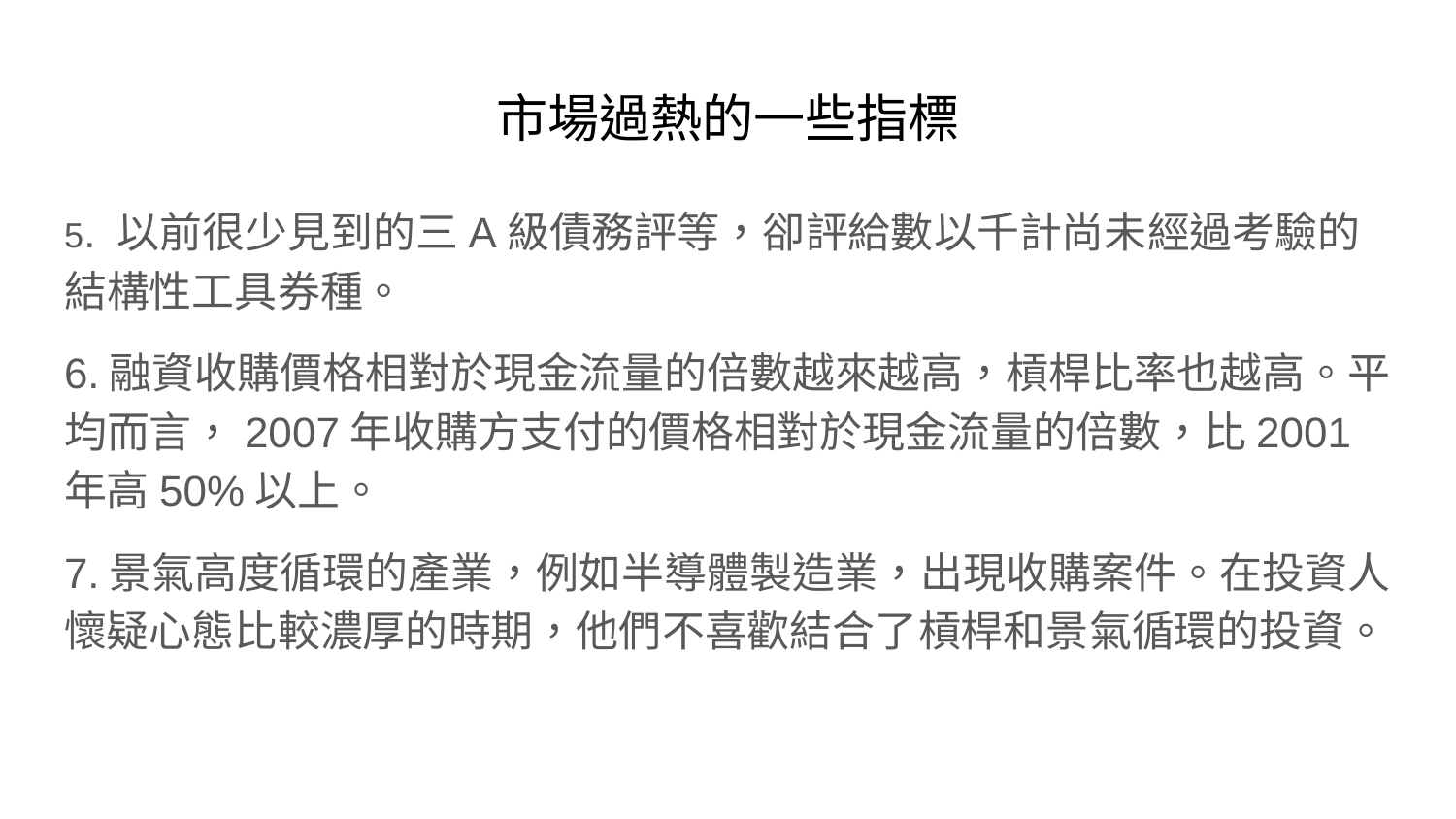

# 市場過熱的一些指標

5. 以前很少見到的三A級債務評等，卻評給數以千計尚未經過考驗的結構性工具券種。
6.融資收購價格相對於現金流量的倍數越來越高，槓桿比率也越高。平均而言，2007年收購方支付的價格相對於現金流量的倍數，比2001年高50%以上。
7.景氣高度循環的產業，例如半導體製造業，出現收購案件。在投資人懷疑心態比較濃厚的時期，他們不喜歡結合了槓桿和景氣循環的投資。